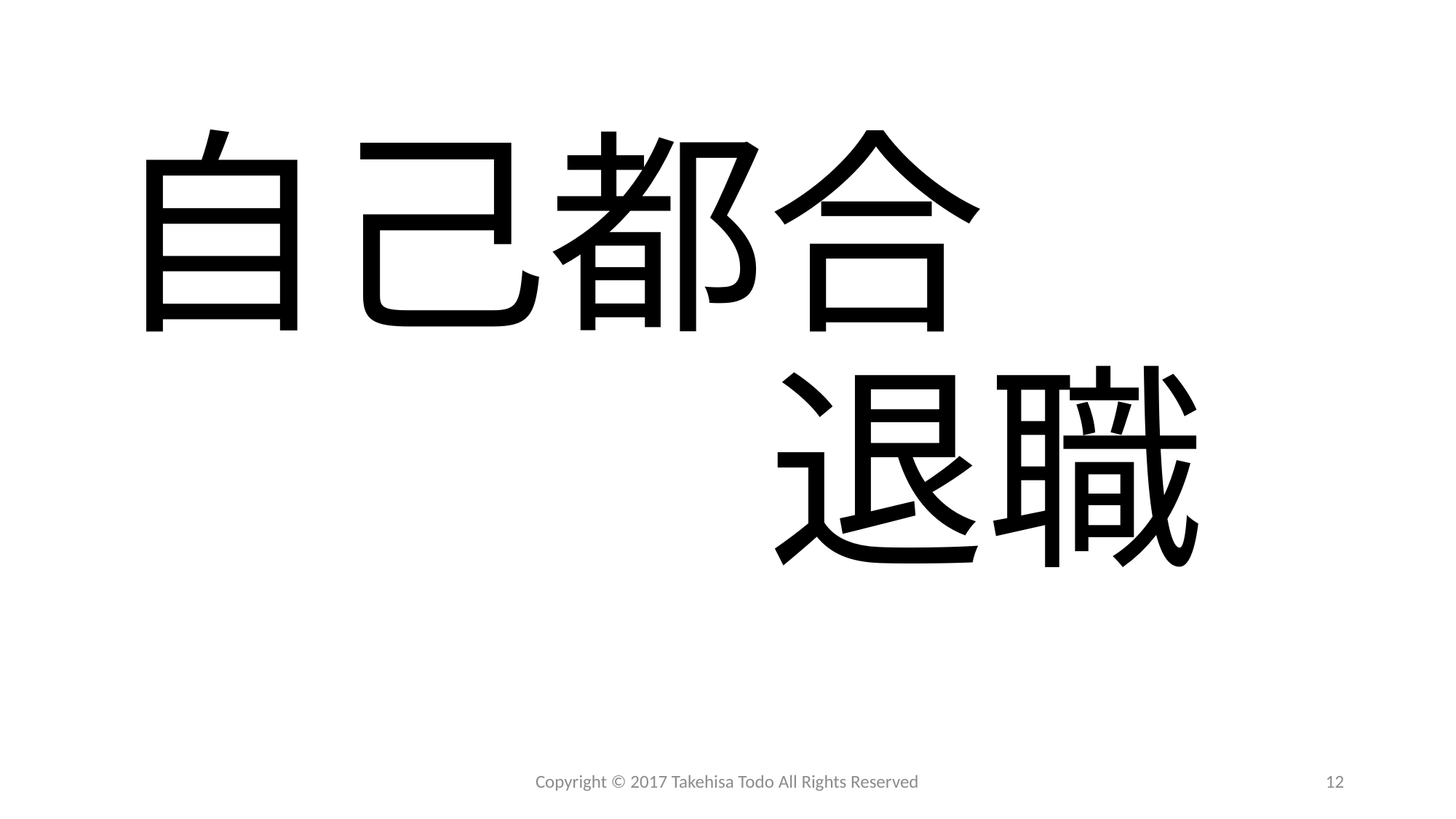

# 自己都合 　　　退職
Copyright © 2017 Takehisa Todo All Rights Reserved
12